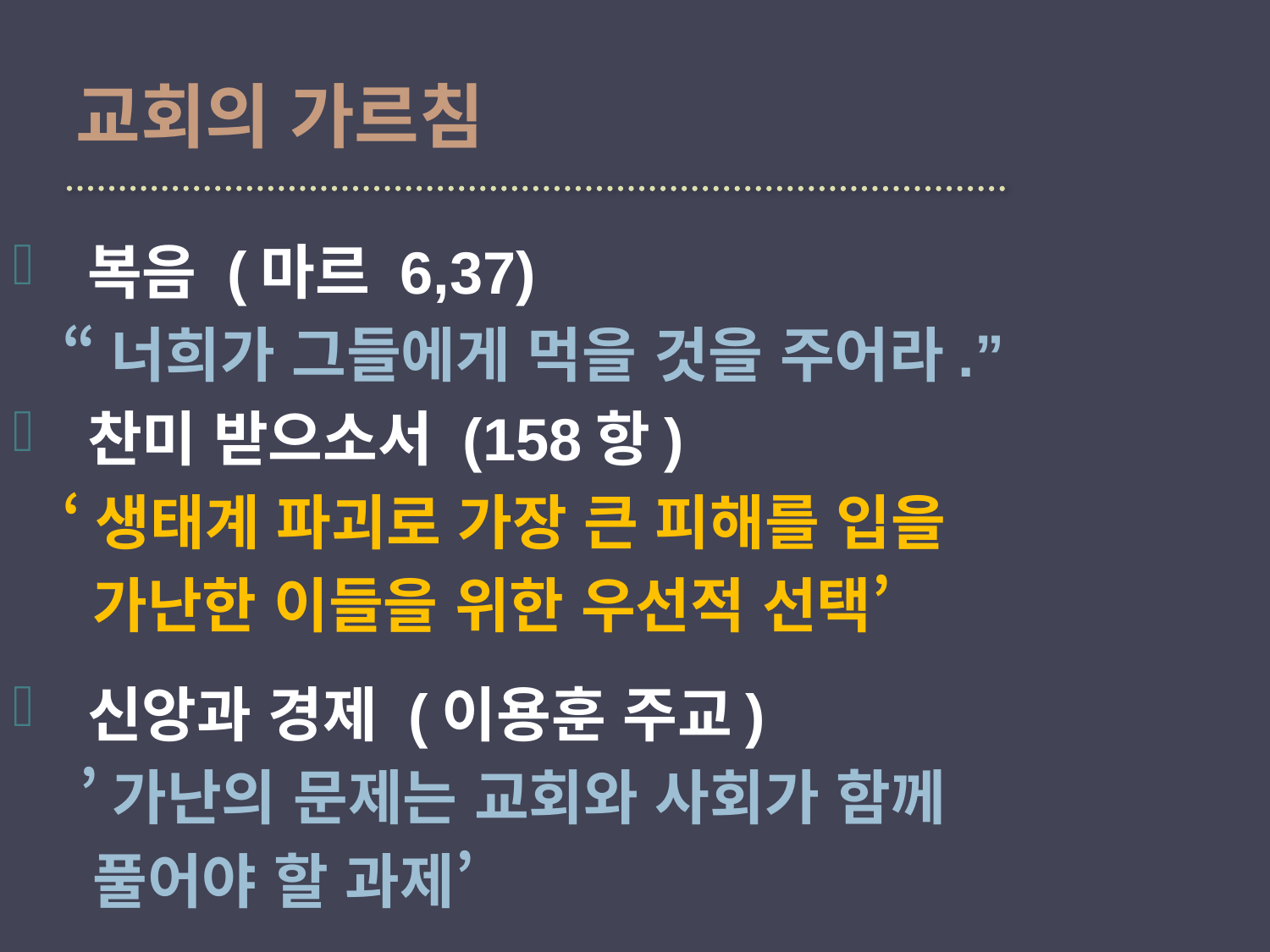

# 교회의 가르침
 복음 (마르 6,37)
   “너희가 그들에게 먹을 것을 주어라.”
 찬미 받으소서 (158항)
   ‘생태계 파괴로 가장 큰 피해를 입을
    가난한 이들을 위한 우선적 선택’

 신앙과 경제 (이용훈 주교)
    ’가난의 문제는 교회와 사회가 함께
    풀어야 할 과제’